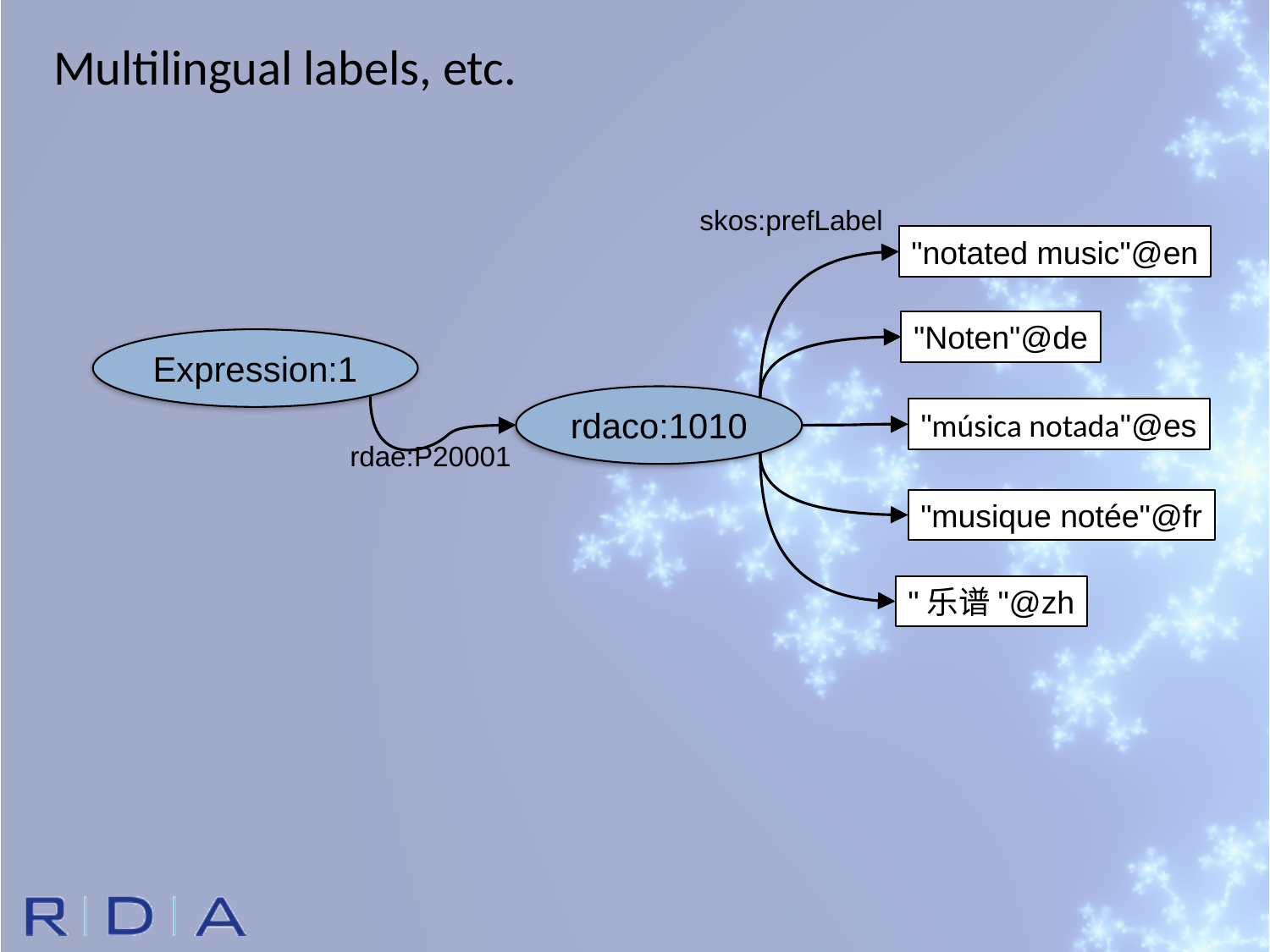

Multilingual labels, etc.
skos:prefLabel
"notated music"@en
"Noten"@de
Expression:1
rdaco:1010
"música notada"@es
rdae:P20001
"musique notée"@fr
"乐谱"@zh